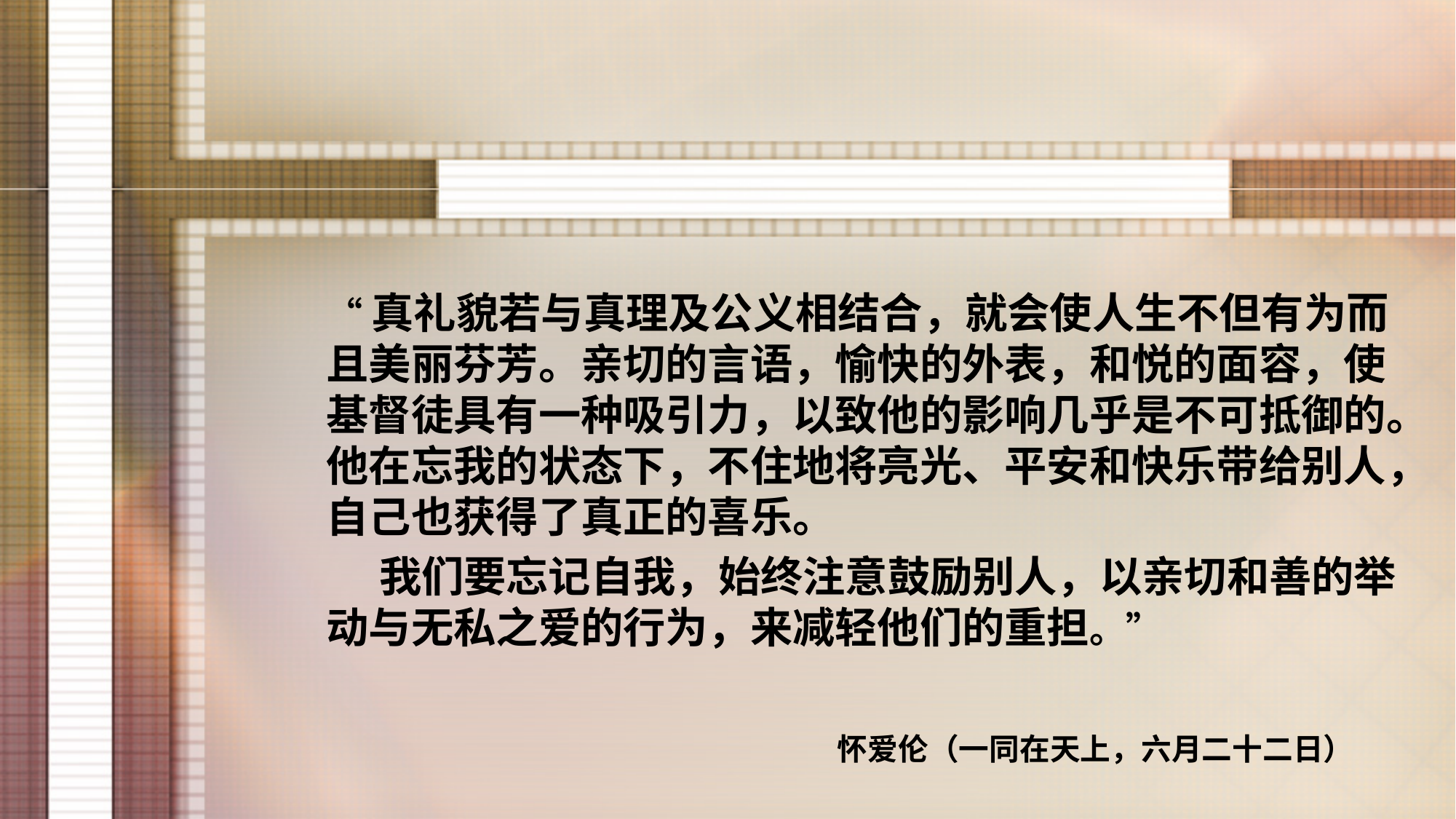

“真礼貌若与真理及公义相结合，就会使人生不但有为而且美丽芬芳。亲切的言语，愉快的外表，和悦的面容，使基督徒具有一种吸引力，以致他的影响几乎是不可抵御的。他在忘我的状态下，不住地将亮光、平安和快乐带给别人，自己也获得了真正的喜乐。
 我们要忘记自我，始终注意鼓励别人，以亲切和善的举动与无私之爱的行为，来减轻他们的重担。”
怀爱伦（一同在天上，六月二十二日）